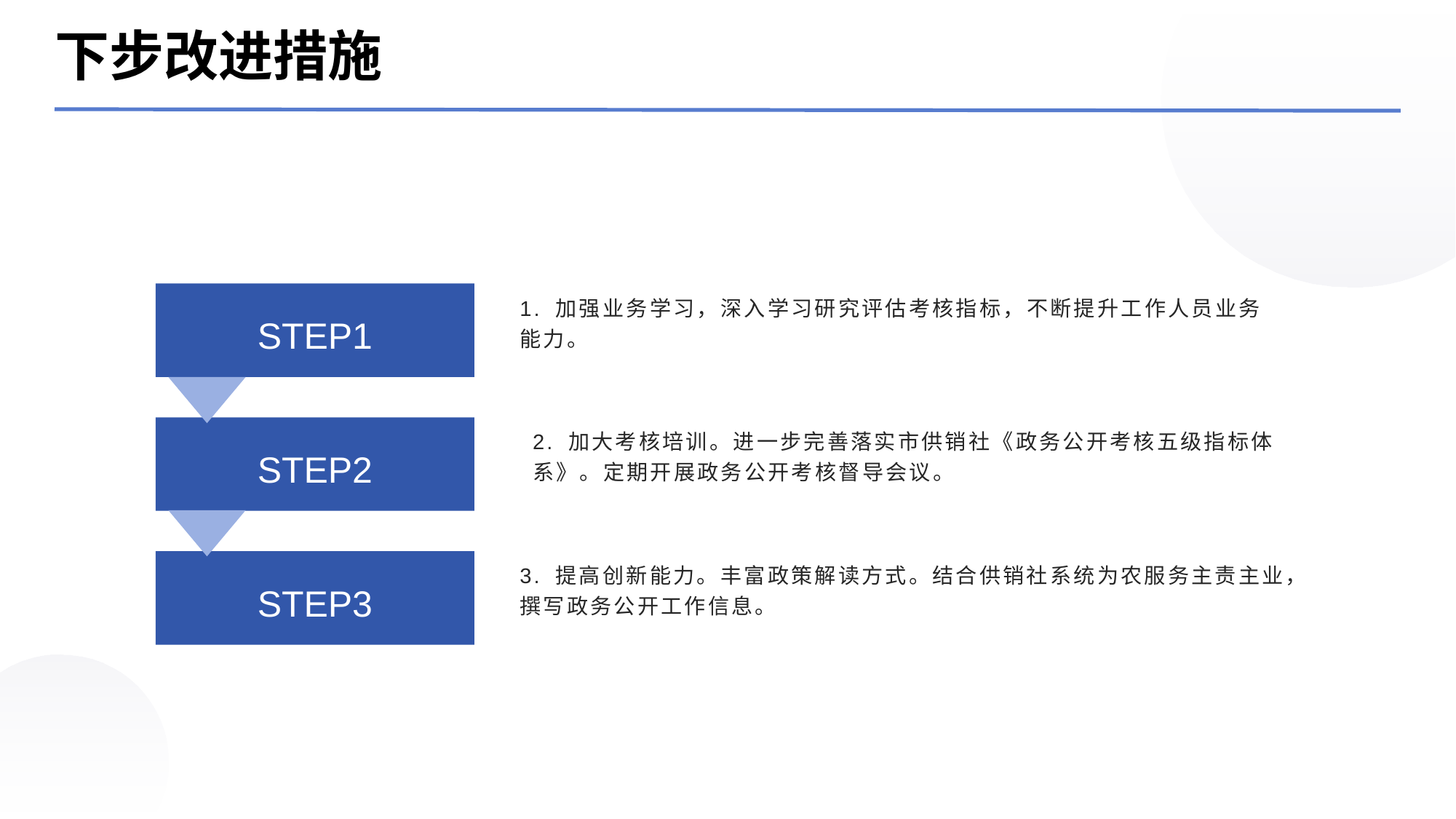

下步改进措施
STEP1
1. 加强业务学习，深入学习研究评估考核指标，不断提升工作人员业务能力。

2. 加大考核培训。进一步完善落实市供销社《政务公开考核五级指标体系》。定期开展政务公开考核督导会议。
STEP2

STEP3
3. 提高创新能力。丰富政策解读方式。结合供销社系统为农服务主责主业，撰写政务公开工作信息。